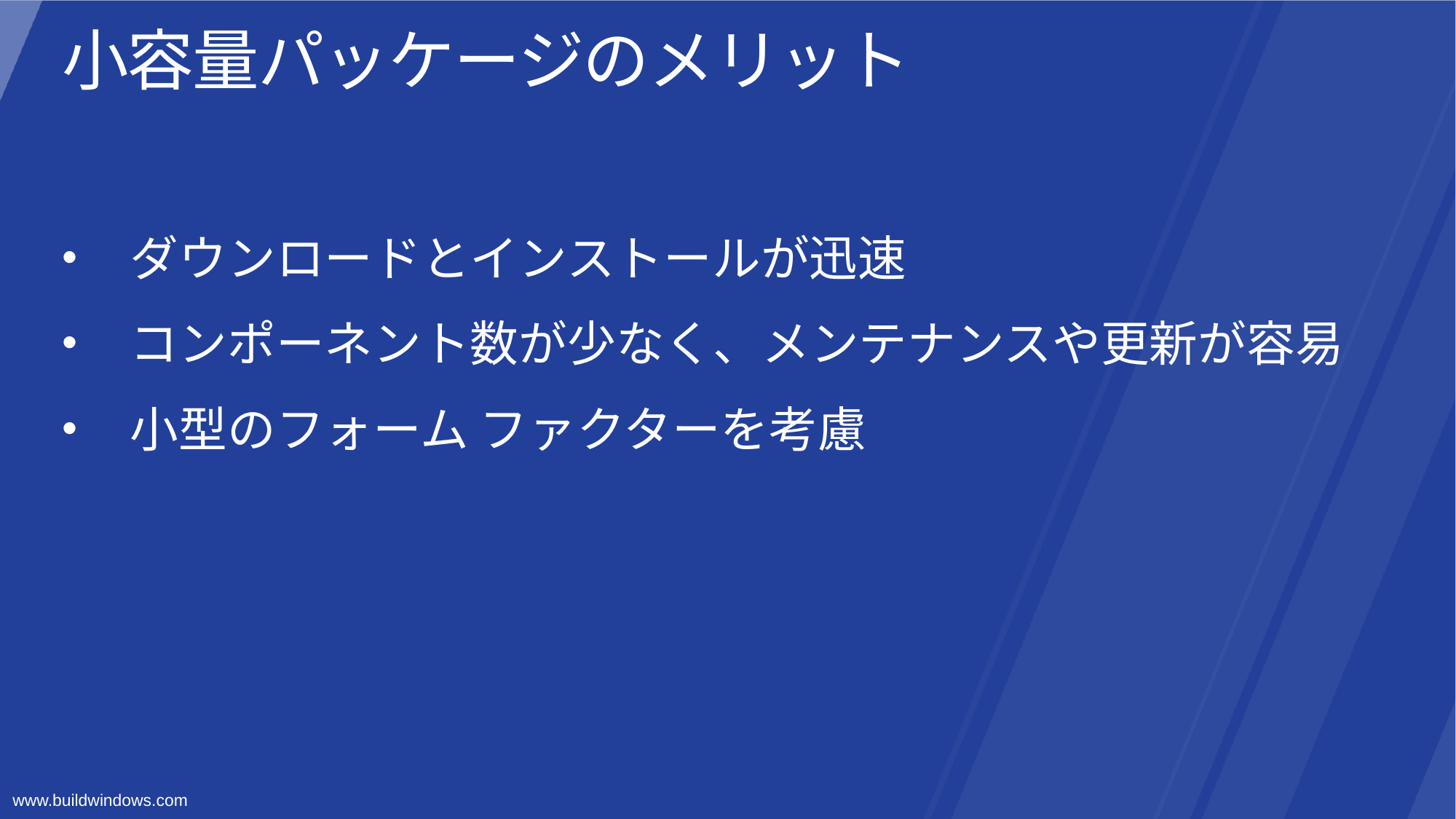

# 小容量パッケージのメリット
ダウンロードとインストールが迅速
コンポーネント数が少なく、メンテナンスや更新が容易
小型のフォーム ファクターを考慮